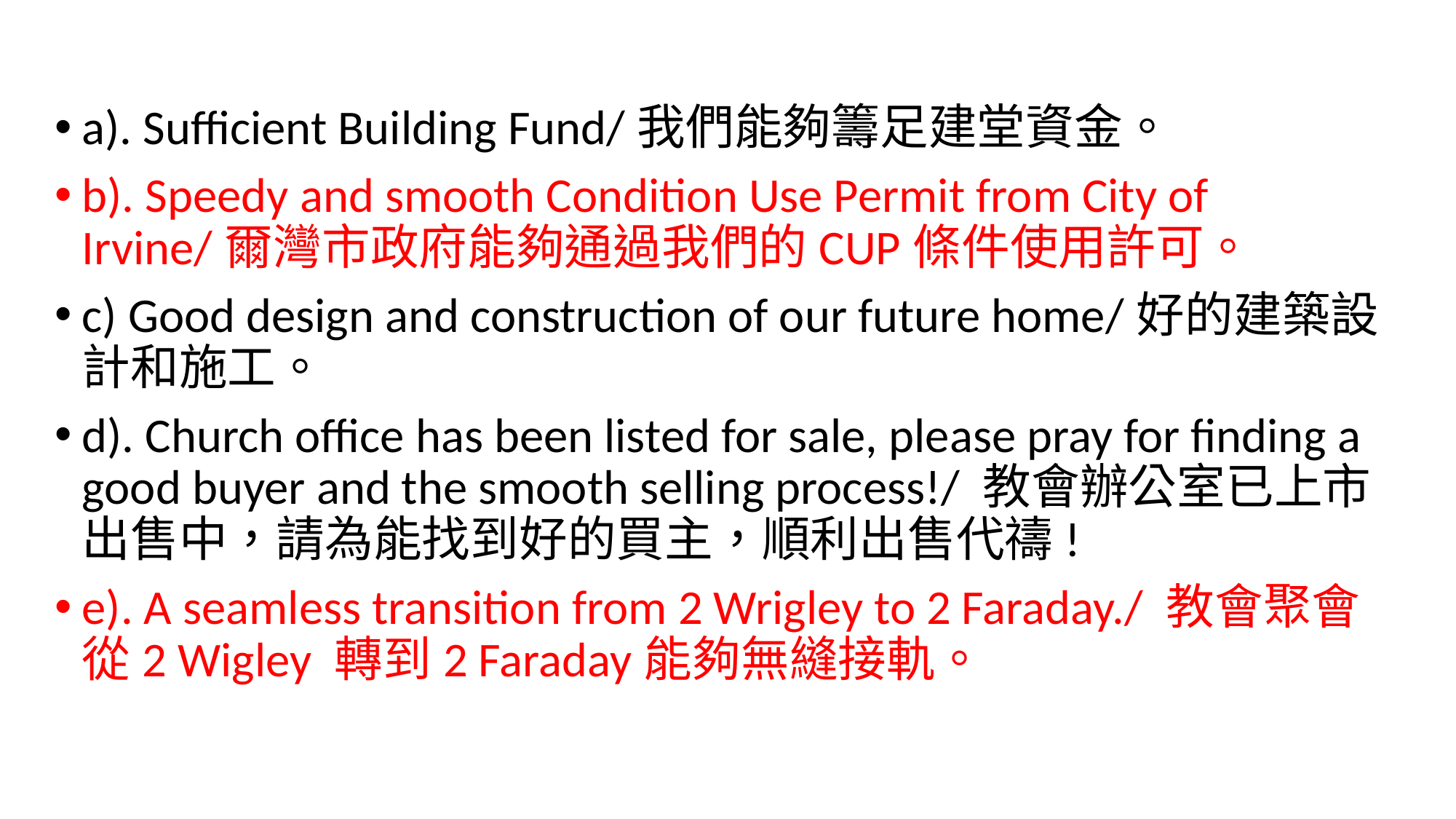

#
a). Sufficient Building Fund/我們能夠籌足建堂資金。
b). Speedy and smooth Condition Use Permit from City of Irvine/爾灣市政府能夠通過我們的CUP條件使用許可。
c) Good design and construction of our future home/好的建築設計和施工。
d). Church office has been listed for sale, please pray for finding a good buyer and the smooth selling process!/ 教會辦公室已上市出售中，請為能找到好的買主，順利出售代禱!
e). A seamless transition from 2 Wrigley to 2 Faraday./ 教會聚會從2 Wigley 轉到2 Faraday能夠無縫接軌。